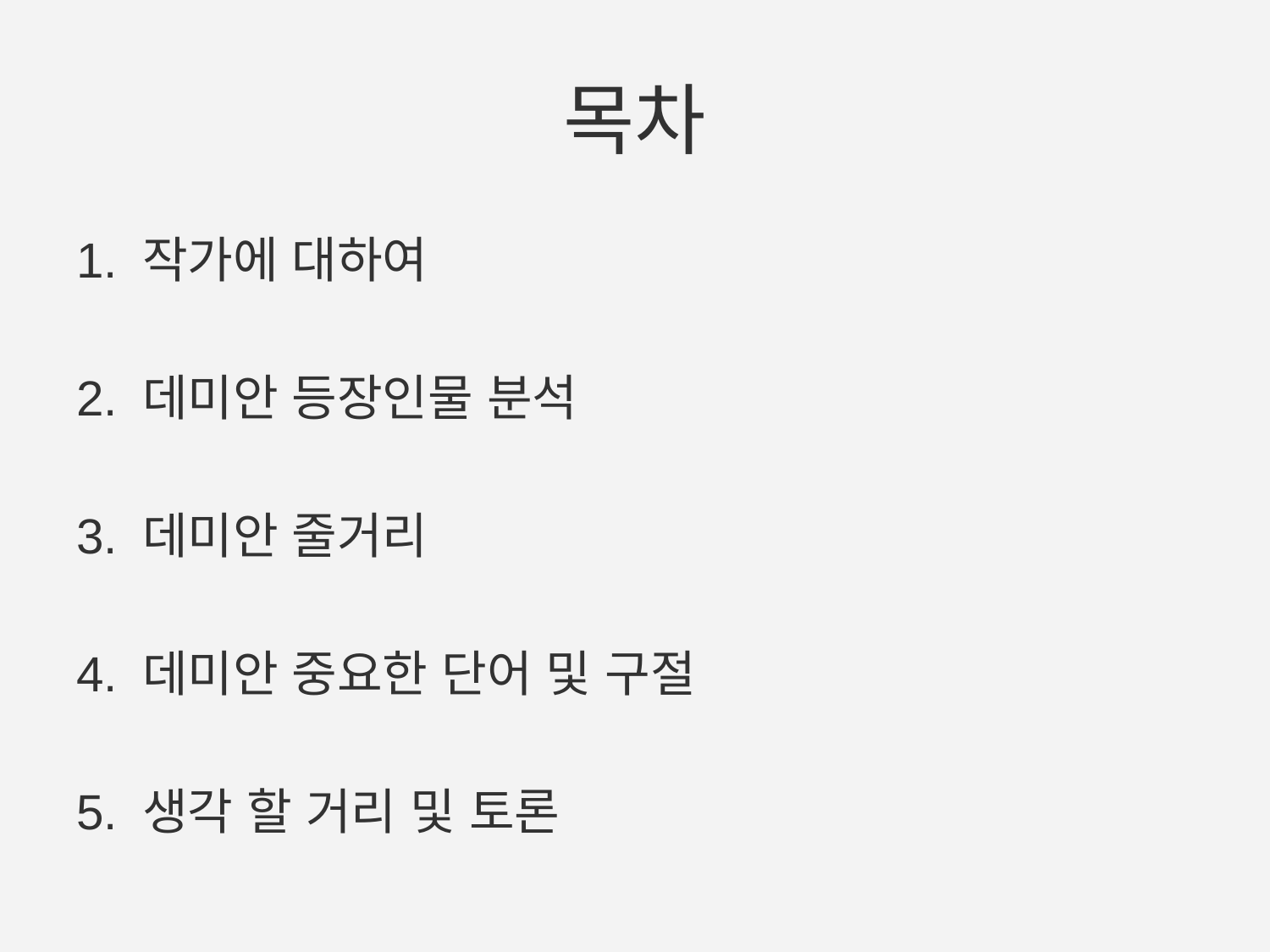

# 목차
1. 작가에 대하여

2. 데미안 등장인물 분석

3. 데미안 줄거리

4. 데미안 중요한 단어 및 구절

5. 생각 할 거리 및 토론